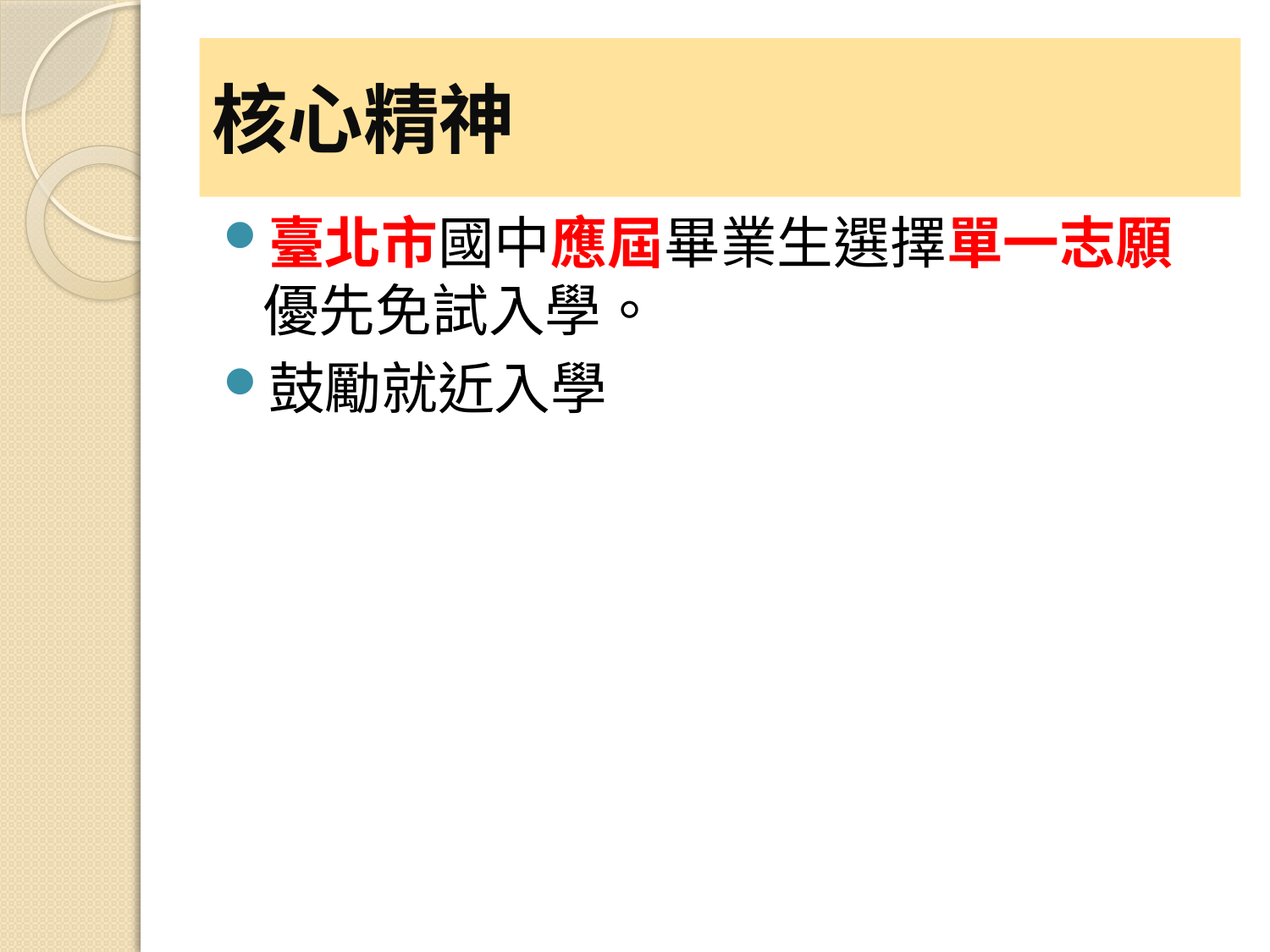

# 核心精神
臺北市國中應屆畢業生選擇單一志願優先免試入學。
鼓勵就近入學